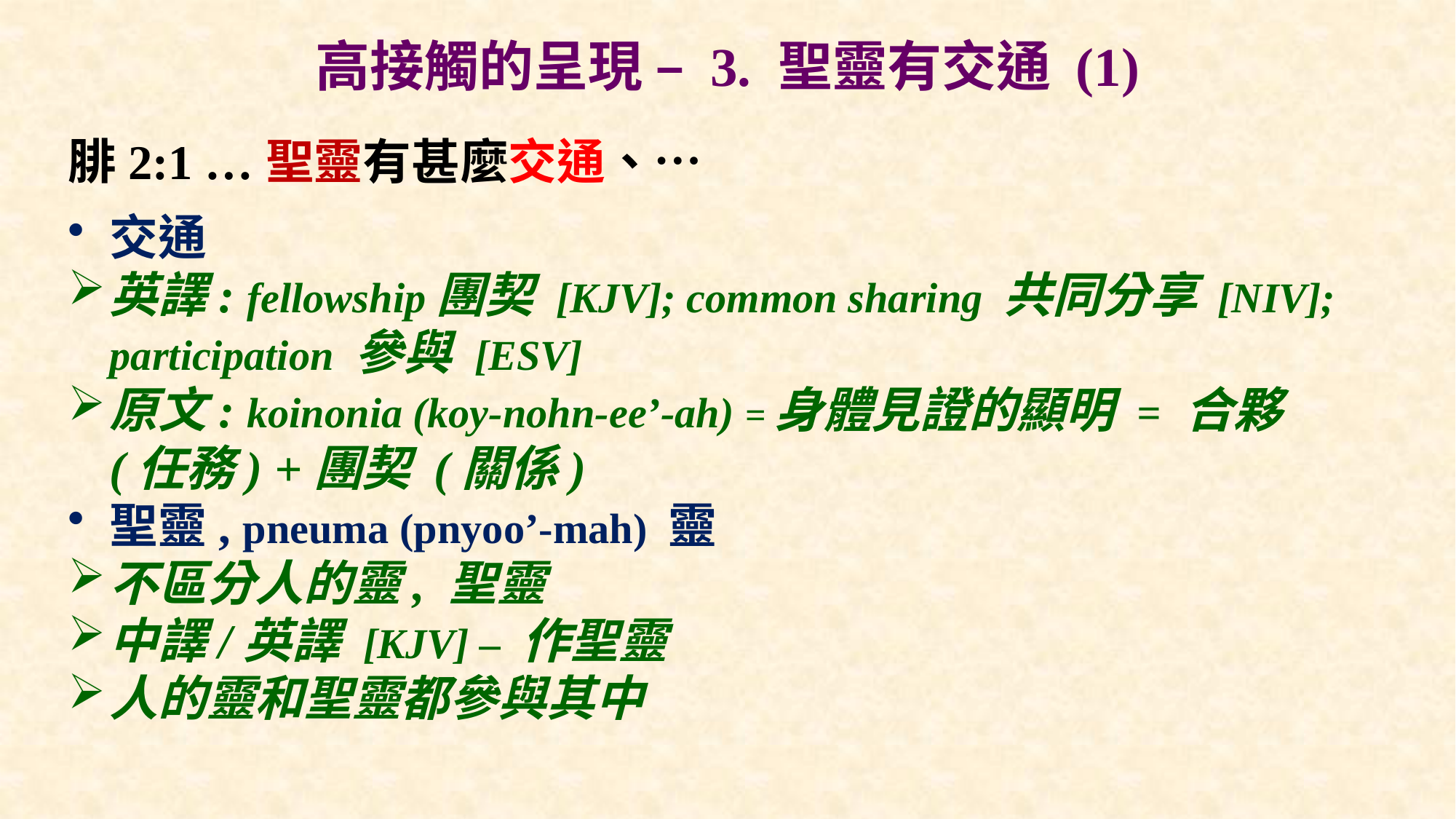

# 高接觸的呈現 – 3. 聖靈有交通 (1)
腓2:1 …聖靈有甚麼交通、…
交通
英譯: fellowship團契 [KJV]; common sharing 共同分享 [NIV]; participation 參與 [ESV]
原文: koinonia (koy-nohn-ee’-ah) =身體見證的顯明 = 合夥 (任務) +團契 (關係)
聖靈, pneuma (pnyoo’-mah) 靈
不區分人的靈, 聖靈
中譯/英譯 [KJV] – 作聖靈
人的靈和聖靈都參與其中